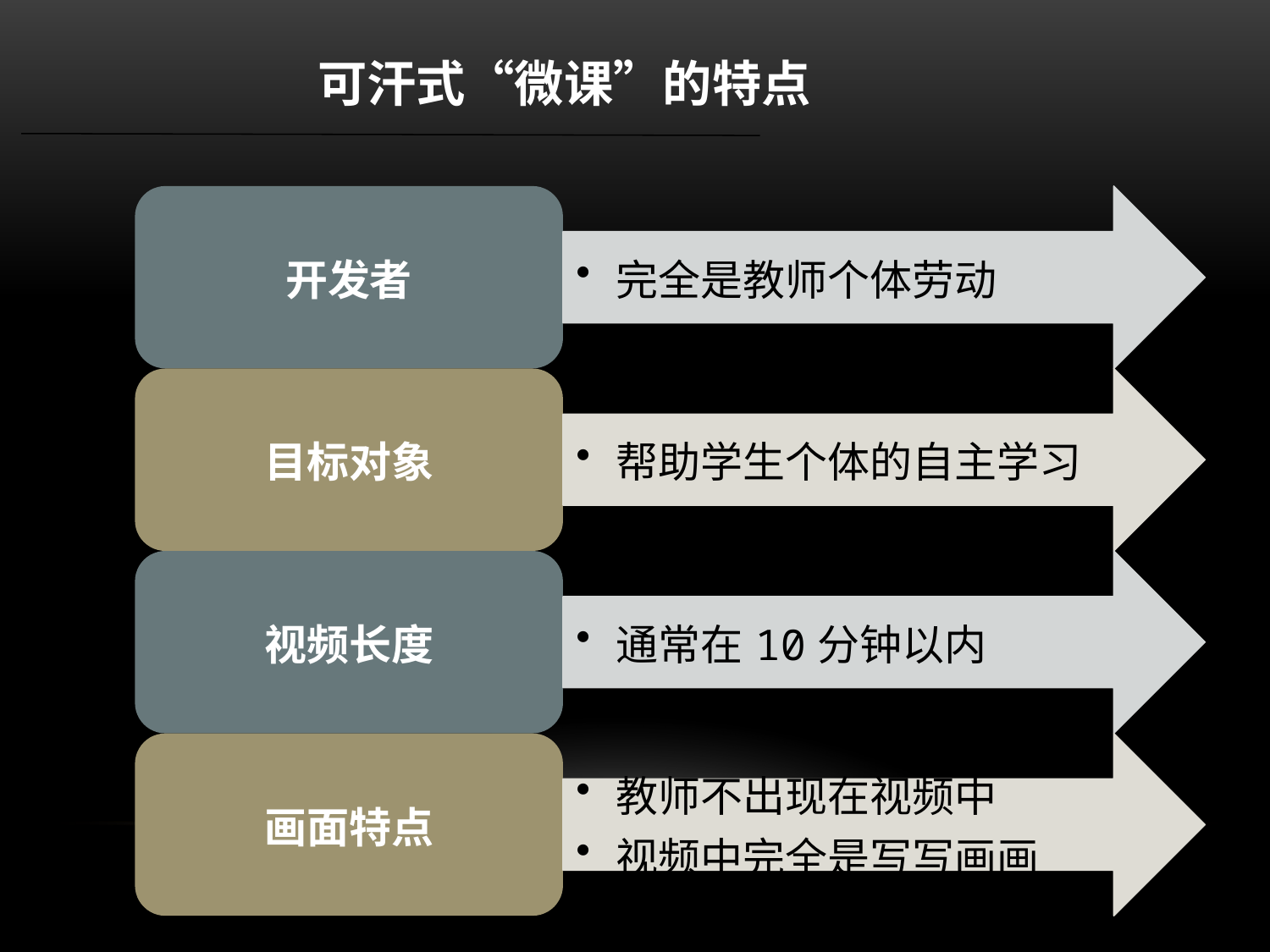

可汗式“微课”的特点
开发者
完全是教师个体劳动
目标对象
帮助学生个体的自主学习
视频长度
通常在10分钟以内
画面特点
教师不出现在视频中
视频中完全是写写画画